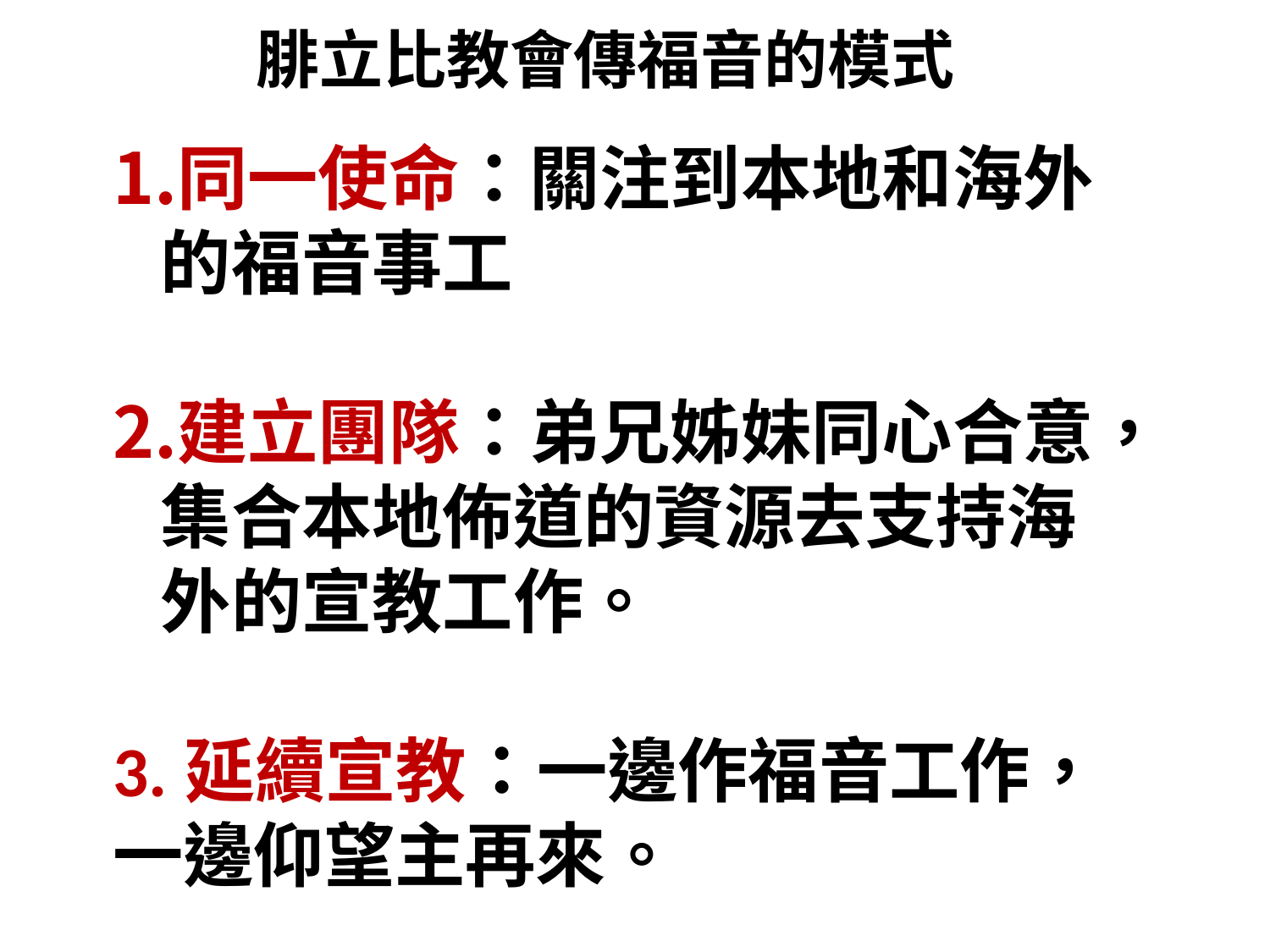

腓立比教會傳福音的模式

同一使命：關注到本地和海外的福音事工

建立團隊：弟兄姊妹同心合意，集合本地佈道的資源去支持海外的宣教工作。

3.延續宣教：一邊作福音工作，一邊仰望主再來。